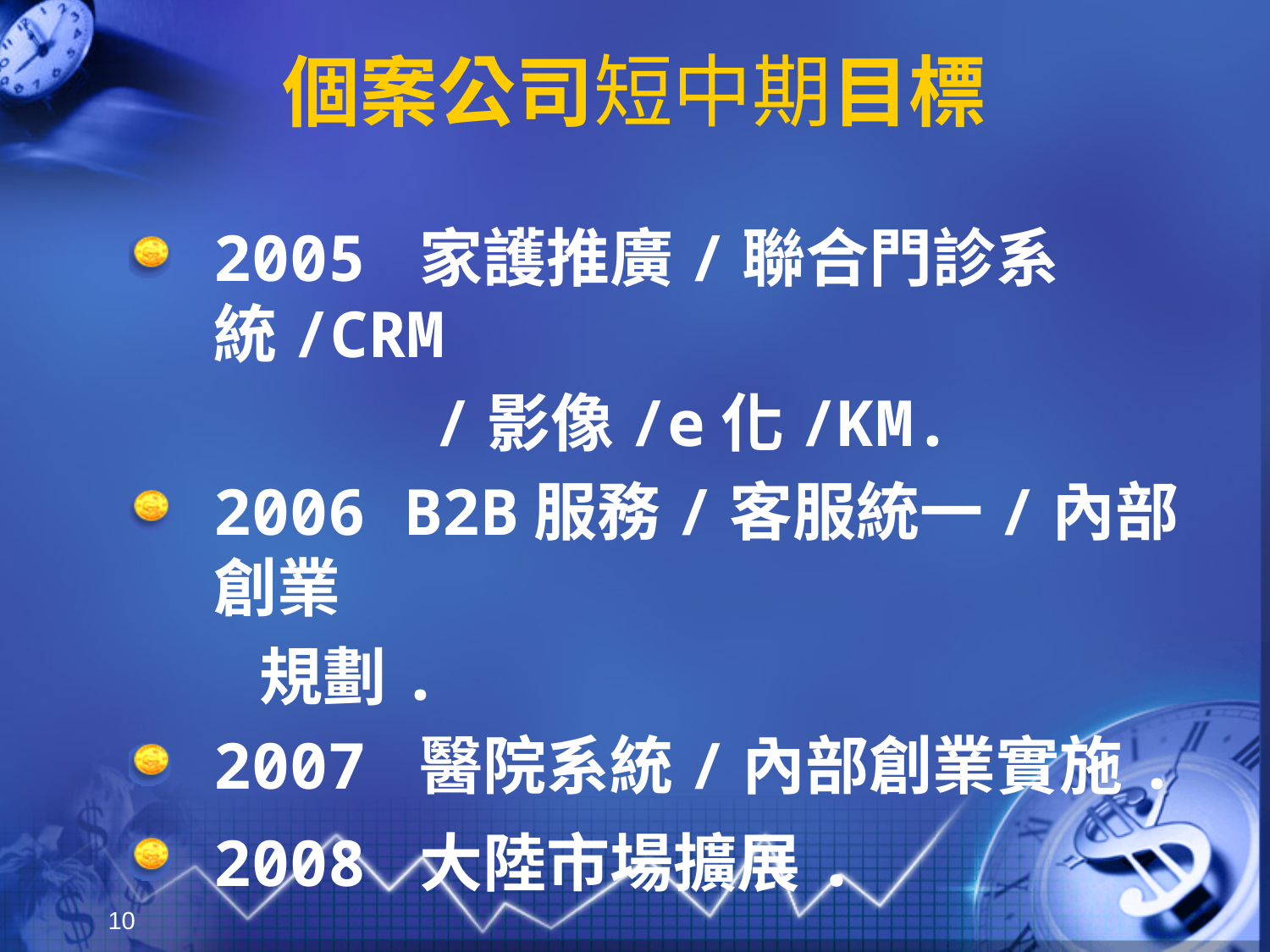

# 個案公司短中期目標
2005 家護推廣/聯合門診系統/CRM
        /影像/e化/KM.
2006 B2B服務/客服統一/內部創業
        規劃.
2007 醫院系統/內部創業實施.
2008 大陸市場擴展.

10